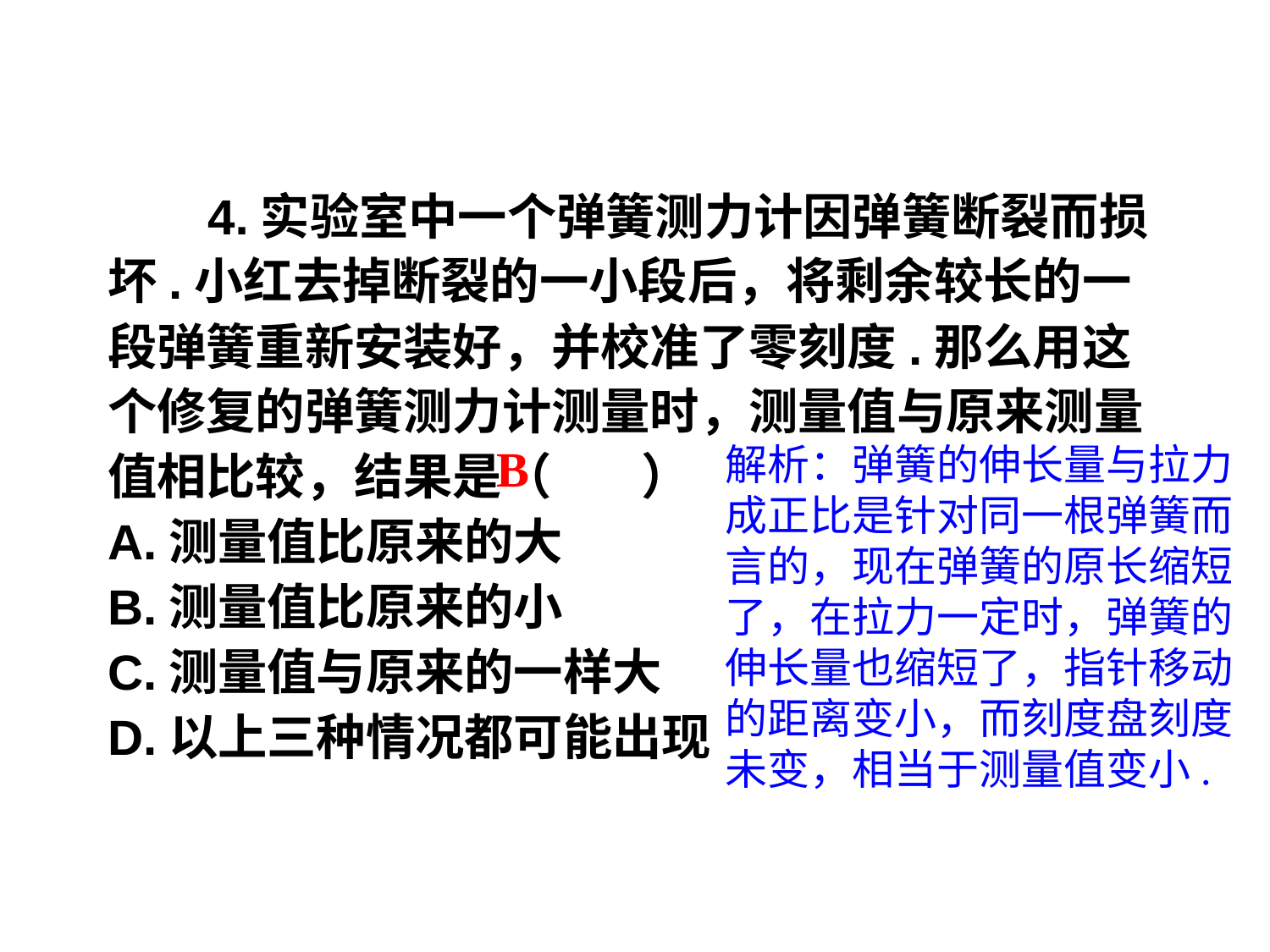

4.实验室中一个弹簧测力计因弹簧断裂而损坏.小红去掉断裂的一小段后，将剩余较长的一段弹簧重新安装好，并校准了零刻度.那么用这个修复的弹簧测力计测量时，测量值与原来测量值相比较，结果是（        ）
A.测量值比原来的大
B.测量值比原来的小
C.测量值与原来的一样大
D.以上三种情况都可能出现
B
解析：弹簧的伸长量与拉力成正比是针对同一根弹簧而言的，现在弹簧的原长缩短了，在拉力一定时，弹簧的伸长量也缩短了，指针移动的距离变小，而刻度盘刻度未变，相当于测量值变小.